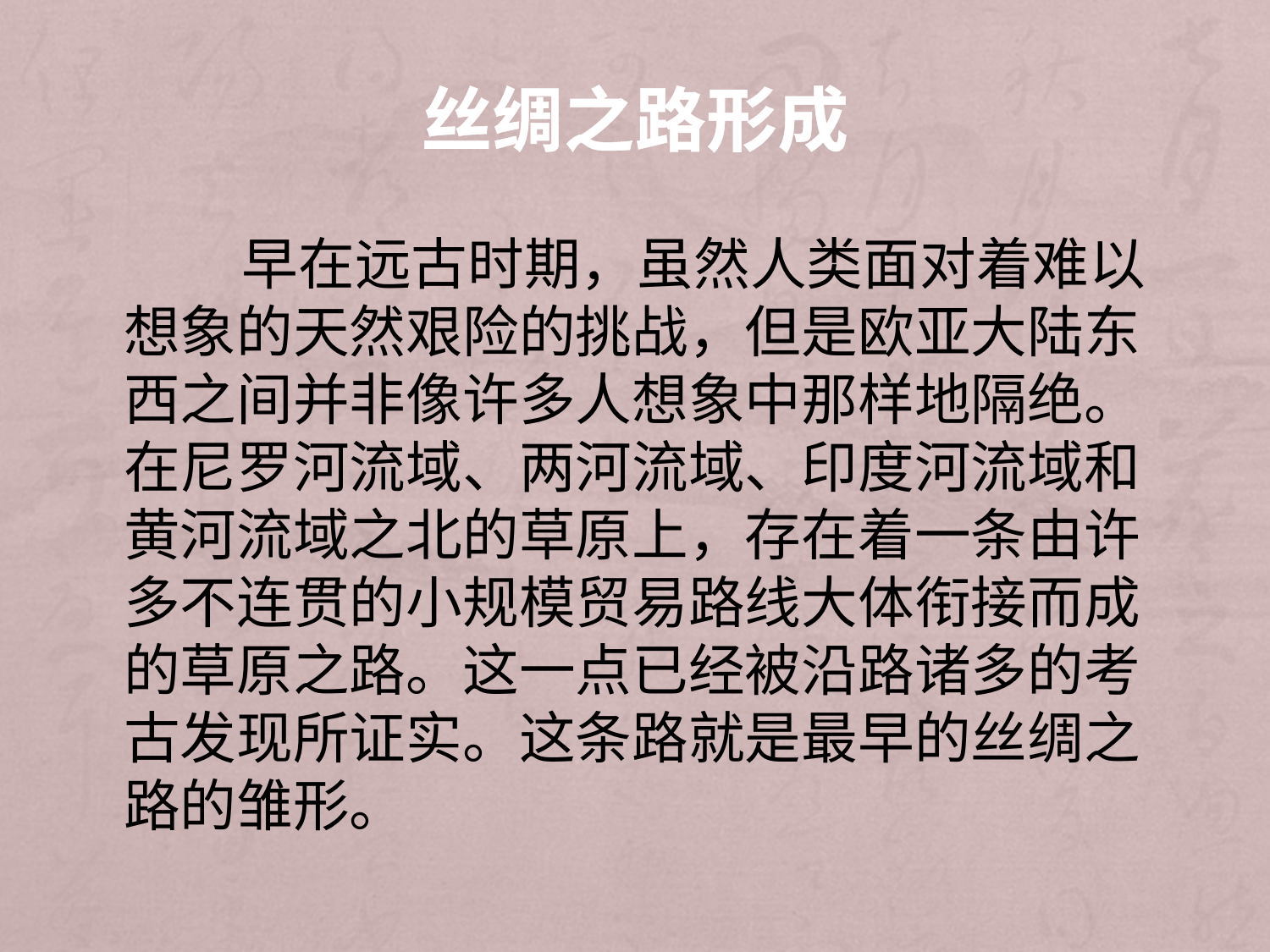

# 丝绸之路形成
            早在远古时期，虽然人类面对着难以想象的天然艰险的挑战，但是欧亚大陆东西之间并非像许多人想象中那样地隔绝。在尼罗河流域、两河流域、印度河流域和黄河流域之北的草原上，存在着一条由许多不连贯的小规模贸易路线大体衔接而成的草原之路。这一点已经被沿路诸多的考古发现所证实。这条路就是最早的丝绸之路的雏形。